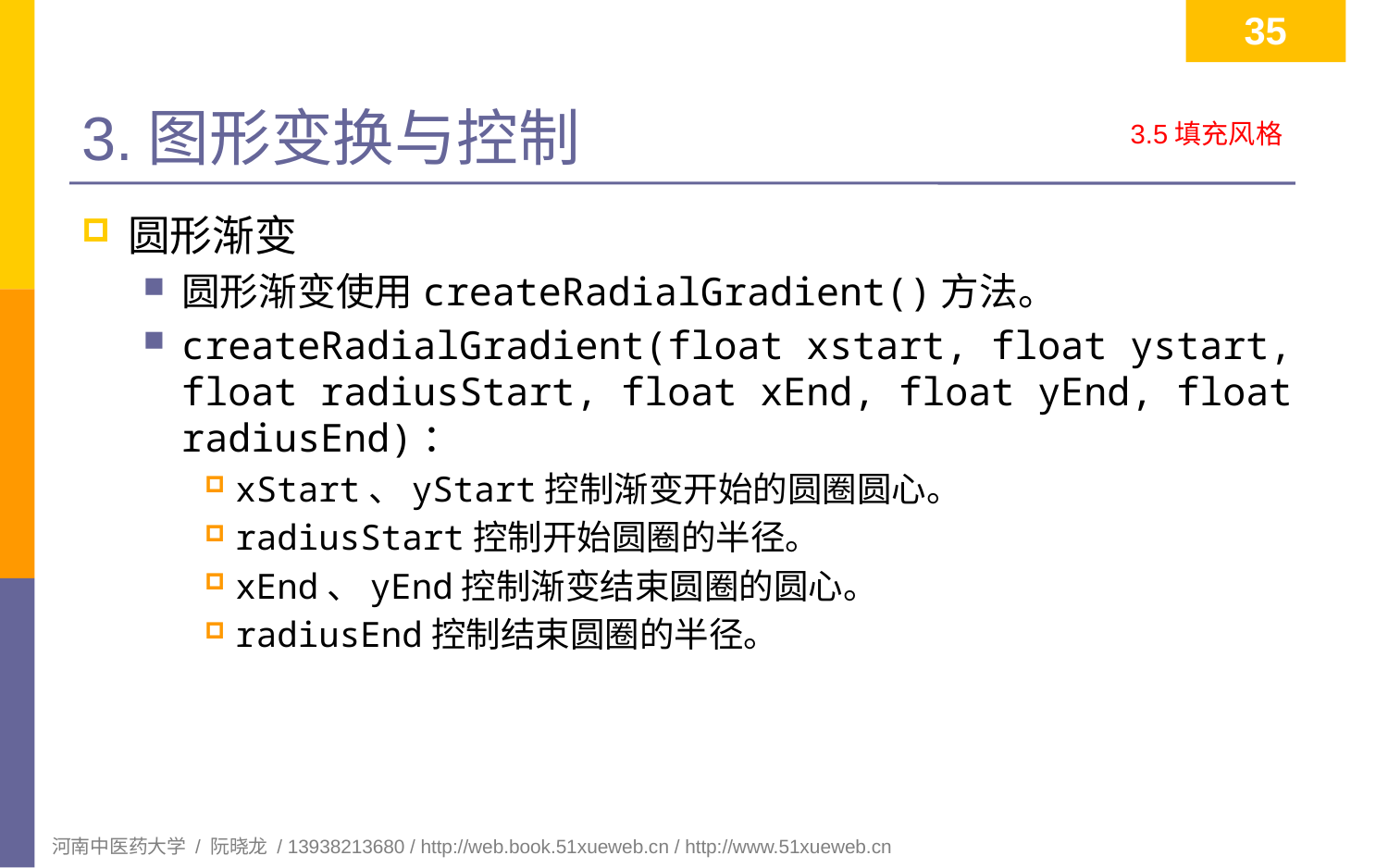

35
# 3.图形变换与控制
3.5填充风格
圆形渐变
圆形渐变使用createRadialGradient()方法。
createRadialGradient(float xstart, float ystart, float radiusStart, float xEnd, float yEnd, float radiusEnd)：
xStart、yStart控制渐变开始的圆圈圆心。
radiusStart控制开始圆圈的半径。
xEnd、yEnd控制渐变结束圆圈的圆心。
radiusEnd控制结束圆圈的半径。